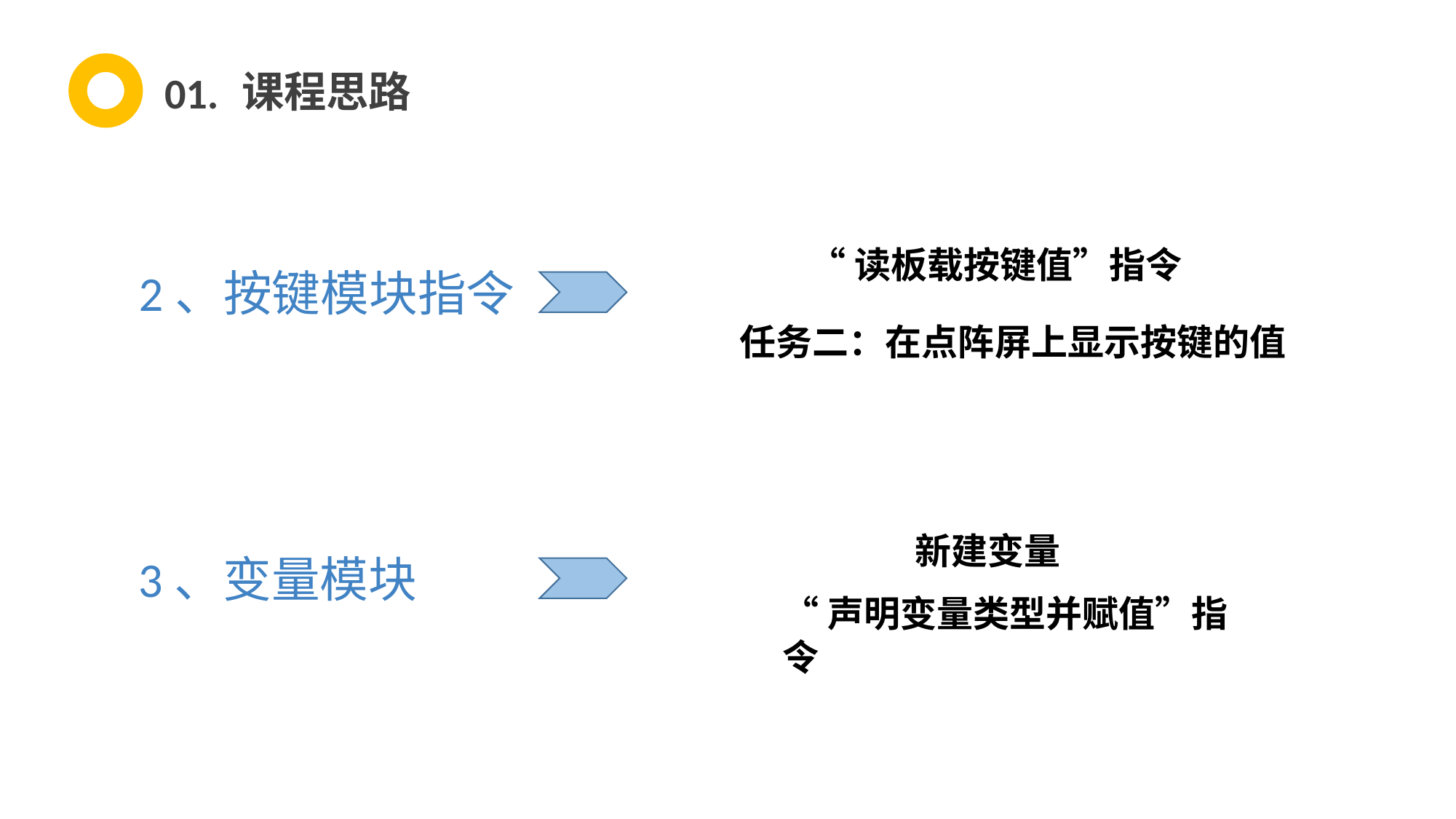

课程思路
01.
“读板载按键值”指令
2、按键模块指令

任务二：在点阵屏上显示按键的值
新建变量
3、变量模块

“声明变量类型并赋值”指令